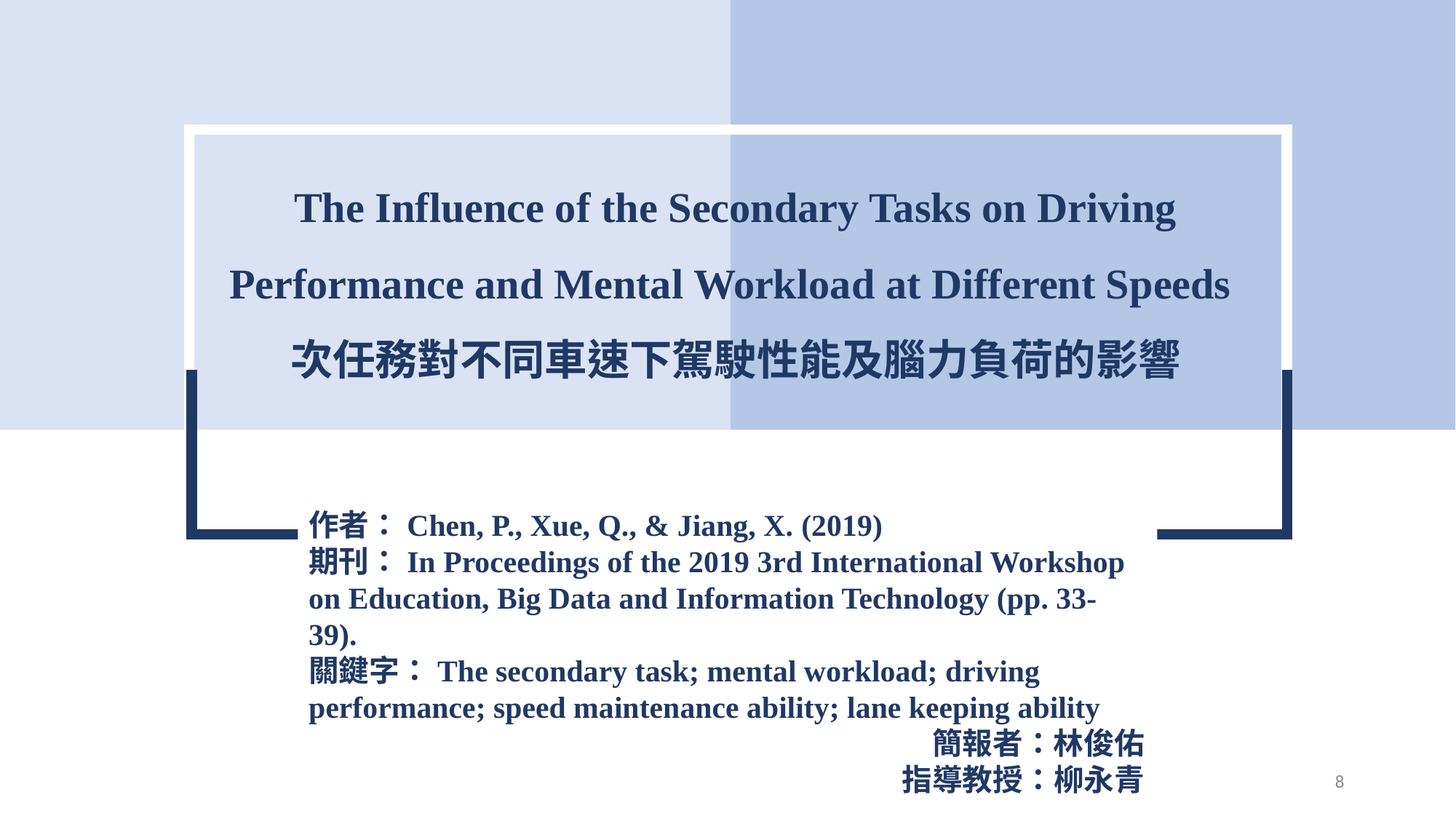

The Influence of the Secondary Tasks on Driving Performance and Mental Workload at Different Speeds
次任務對不同車速下駕駛性能及腦力負荷的影響

作者：Chen, P., Xue, Q., & Jiang, X. (2019)
期刊：In Proceedings of the 2019 3rd International Workshop on Education, Big Data and Information Technology (pp. 33-39).
關鍵字：The secondary task; mental workload; driving performance; speed maintenance ability; lane keeping ability
簡報者：林俊佑
指導教授：柳永青

8